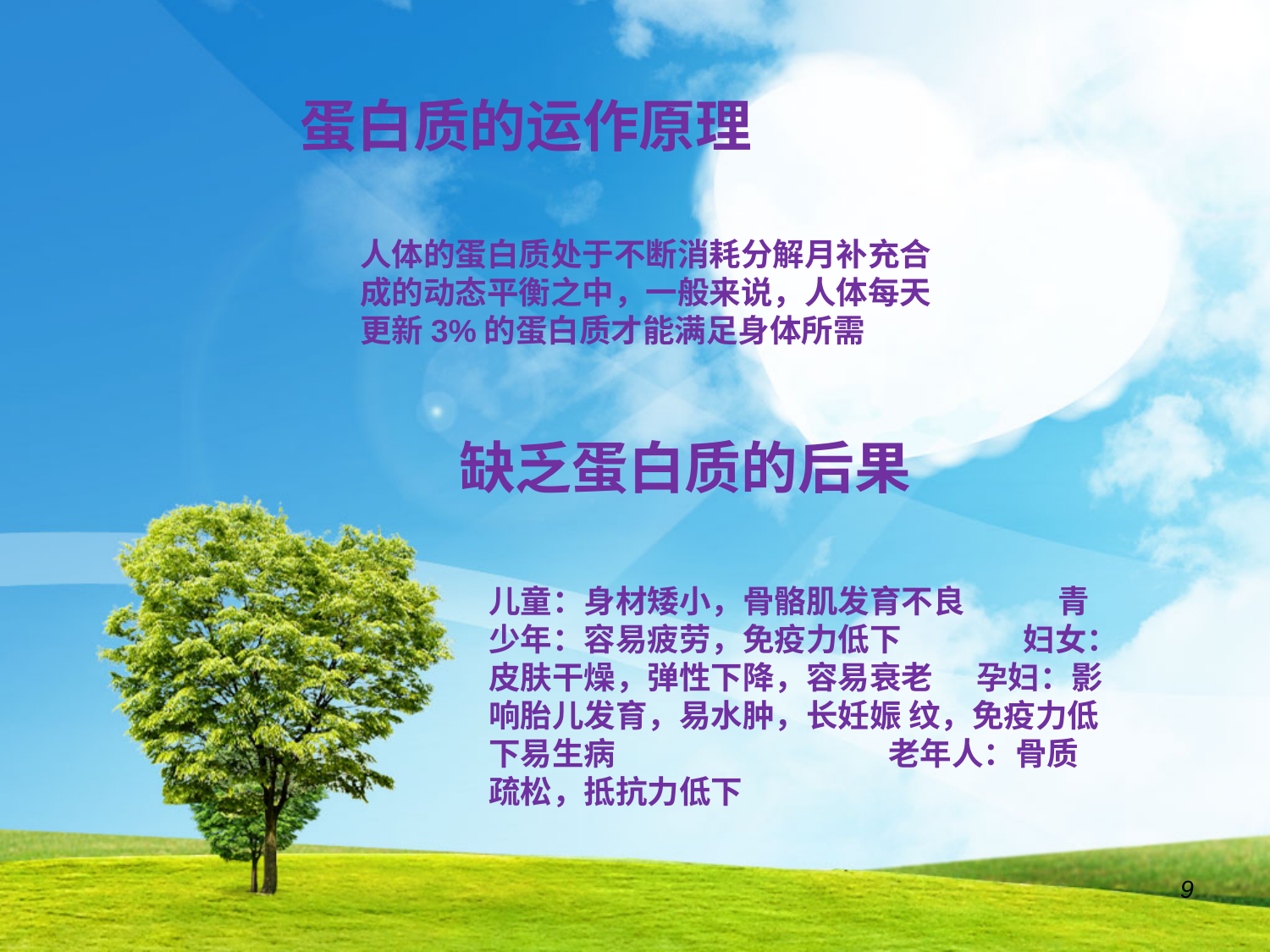

# 蛋白质的运作原理
人体的蛋白质处于不断消耗分解月补充合成的动态平衡之中，一般来说，人体每天更新3%的蛋白质才能满足身体所需
缺乏蛋白质的后果
儿童：身材矮小，骨骼肌发育不良             青少年：容易疲劳，免疫力低下                 妇女：皮肤干燥，弹性下降，容易衰老      孕妇：影响胎儿发育，易水肿，长妊娠 纹，免疫力低下易生病                                      老年人：骨质疏松，抵抗力低下
9